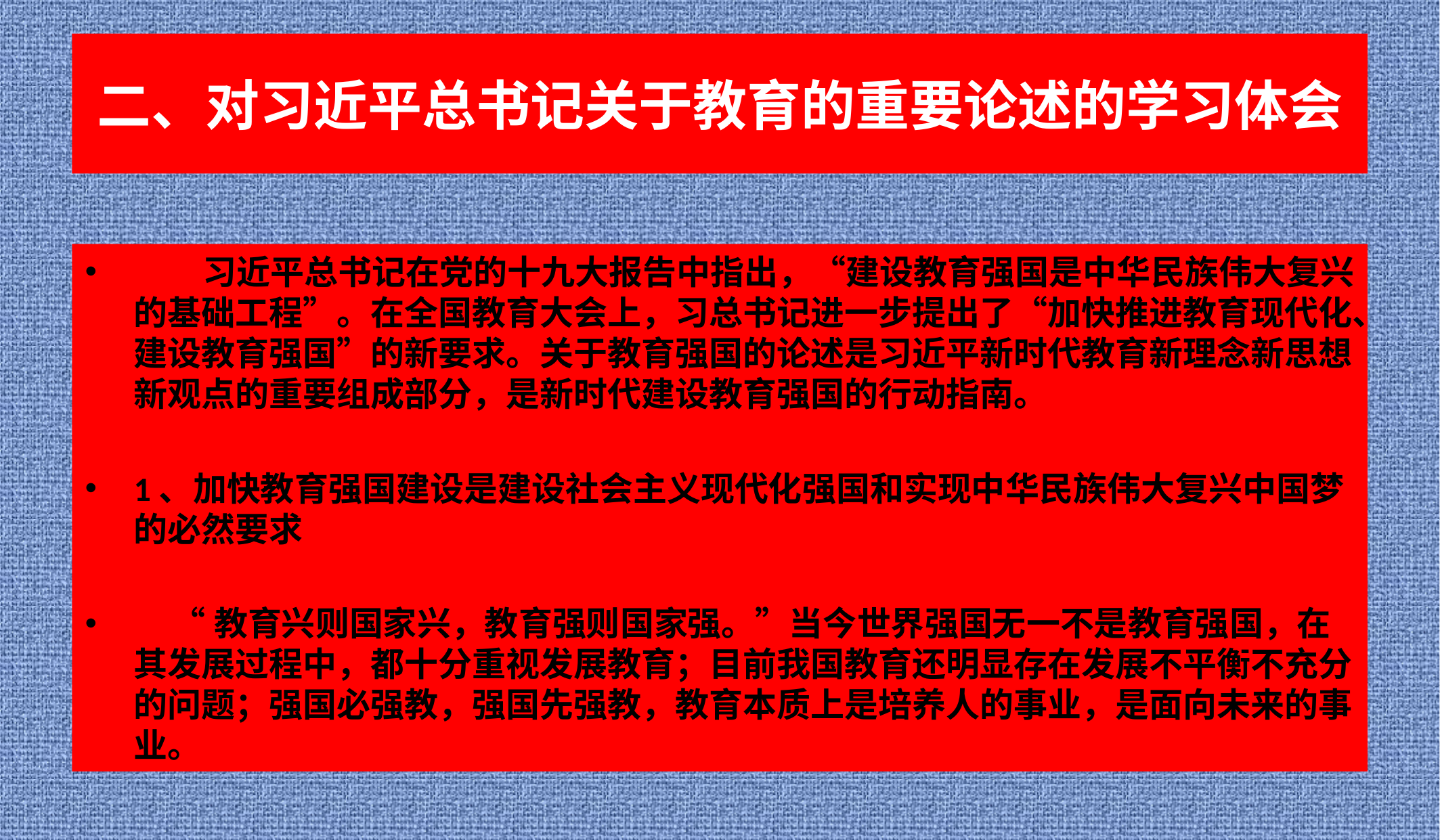

# 二、对习近平总书记关于教育的重要论述的学习体会
        习近平总书记在党的十九大报告中指出，“建设教育强国是中华民族伟大复兴的基础工程”。在全国教育大会上，习总书记进一步提出了“加快推进教育现代化、建设教育强国”的新要求。关于教育强国的论述是习近平新时代教育新理念新思想新观点的重要组成部分，是新时代建设教育强国的行动指南。

1、加快教育强国建设是建设社会主义现代化强国和实现中华民族伟大复兴中国梦的必然要求

     “教育兴则国家兴，教育强则国家强。”当今世界强国无一不是教育强国，在其发展过程中，都十分重视发展教育；目前我国教育还明显存在发展不平衡不充分的问题；强国必强教，强国先强教，教育本质上是培养人的事业，是面向未来的事业。